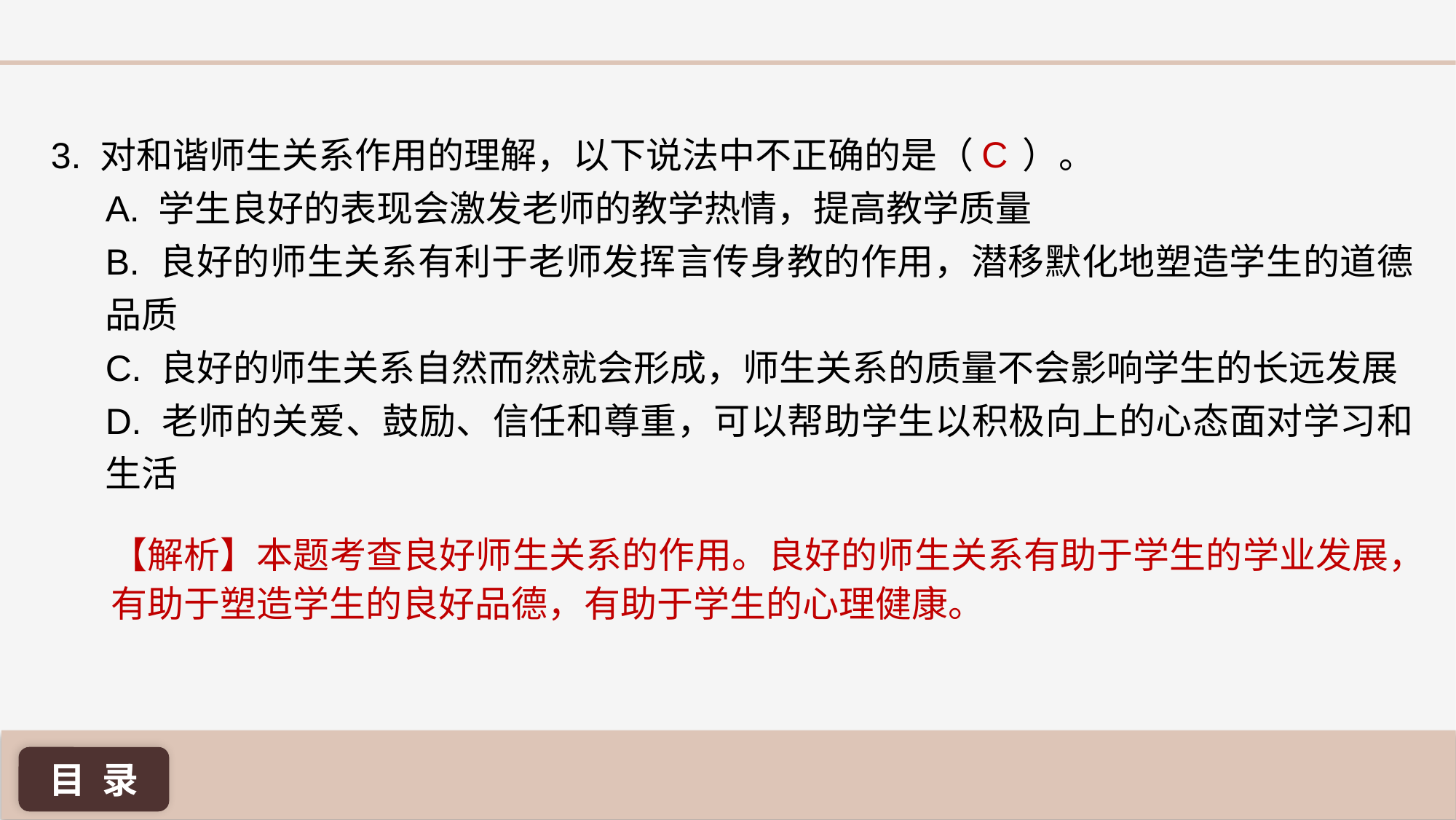

C
3. 对和谐师生关系作用的理解，以下说法中不正确的是（      ）。
A. 学生良好的表现会激发老师的教学热情，提高教学质量
B. 良好的师生关系有利于老师发挥言传身教的作用，潜移默化地塑造学生的道德品质
C. 良好的师生关系自然而然就会形成，师生关系的质量不会影响学生的长远发展
D. 老师的关爱、鼓励、信任和尊重，可以帮助学生以积极向上的心态面对学习和生活
【解析】本题考查良好师生关系的作用。良好的师生关系有助于学生的学业发展，有助于塑造学生的良好品德，有助于学生的心理健康。